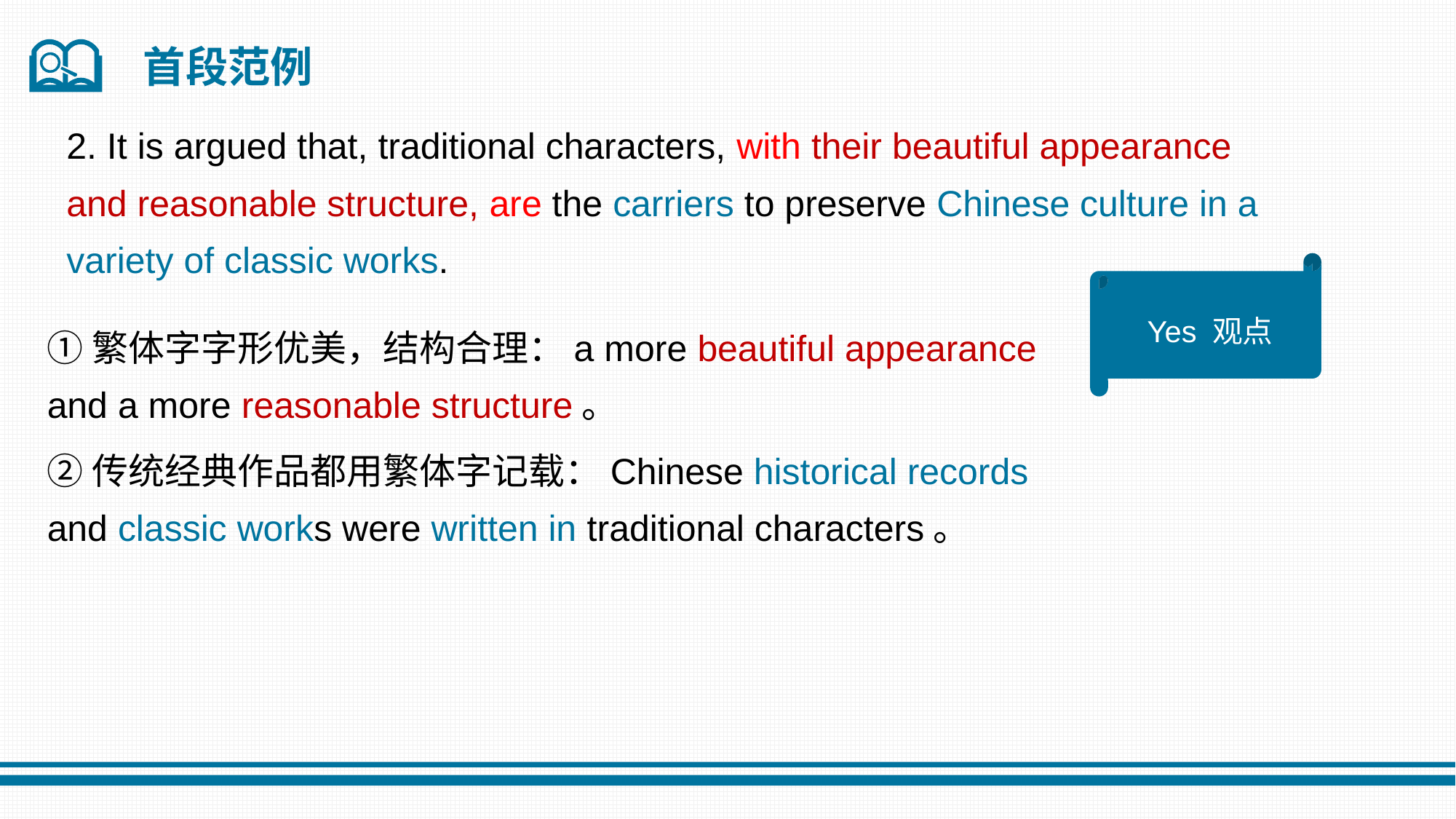

首段范例
2. It is argued that, traditional characters, with their beautiful appearance and reasonable structure, are the carriers to preserve Chinese culture in a variety of classic works.
Yes 观点
①繁体字字形优美，结构合理：a more beautiful appearance and a more reasonable structure。
②传统经典作品都用繁体字记载：Chinese historical records and classic works were written in traditional characters。